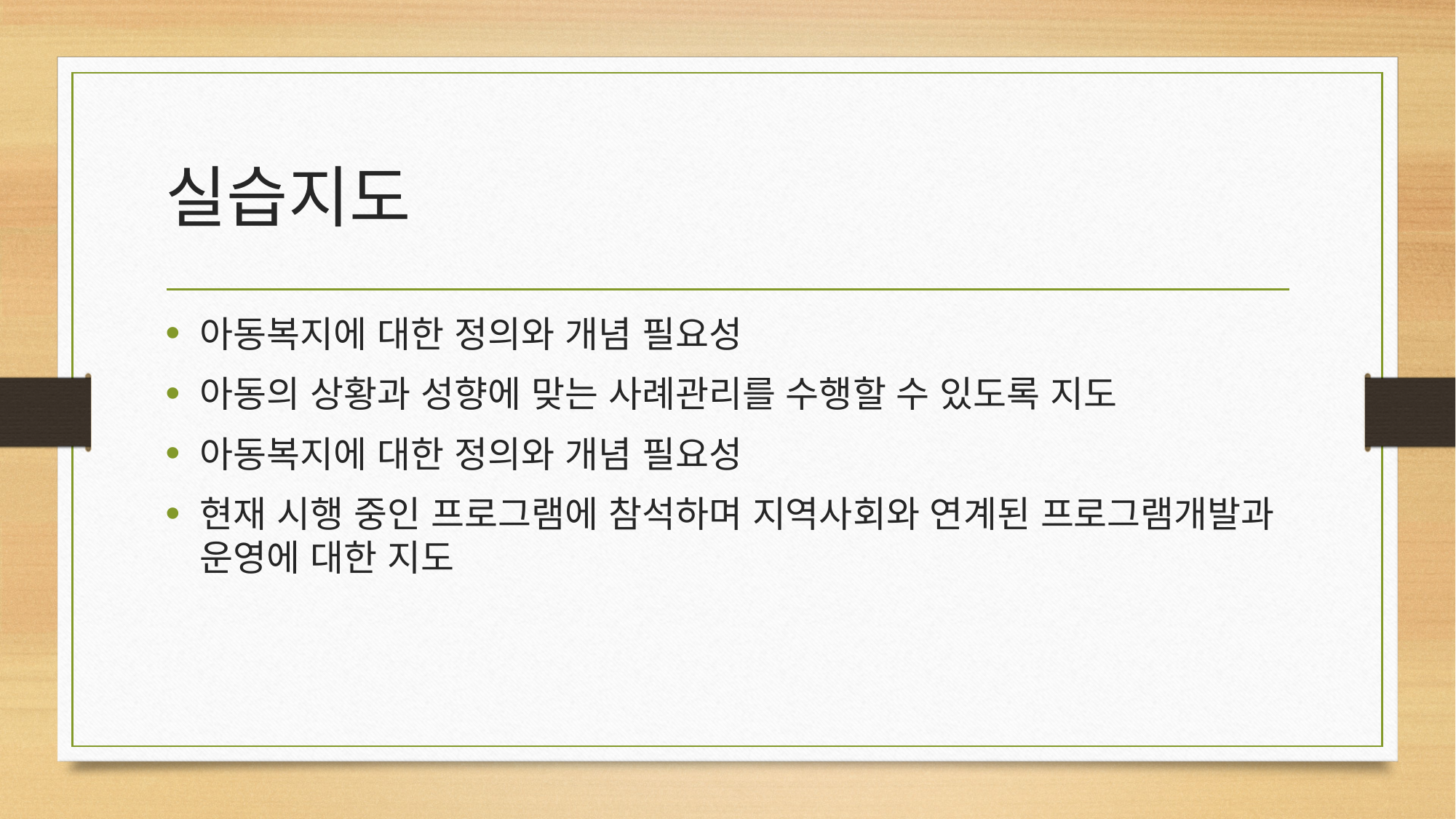

# 실습지도
아동복지에 대한 정의와 개념 필요성
아동의 상황과 성향에 맞는 사례관리를 수행할 수 있도록 지도
아동복지에 대한 정의와 개념 필요성
현재 시행 중인 프로그램에 참석하며 지역사회와 연계된 프로그램개발과 운영에 대한 지도